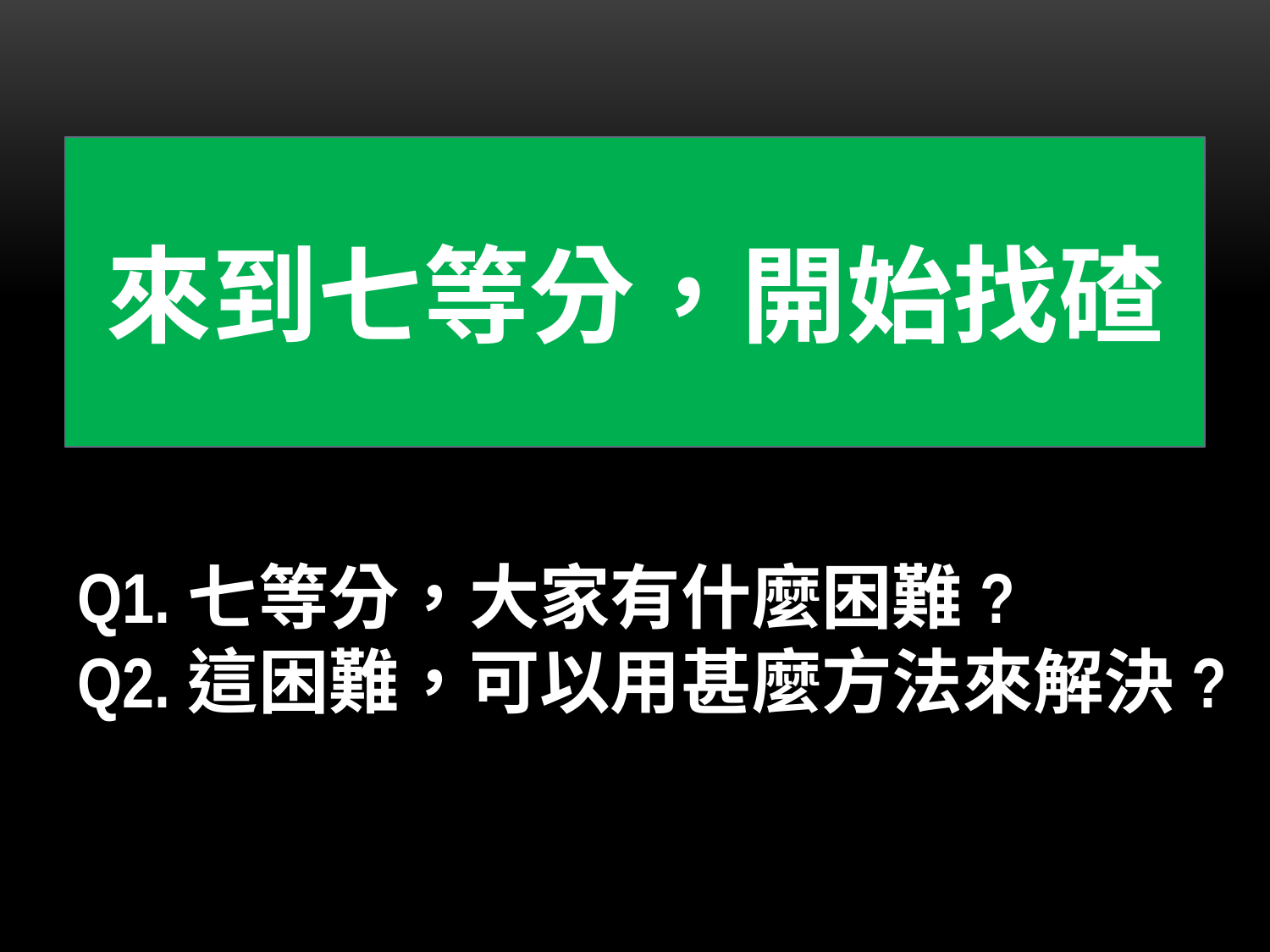

來到七等分，開始找碴
Q1.七等分，大家有什麼困難?
Q2.這困難，可以用甚麼方法來解決?